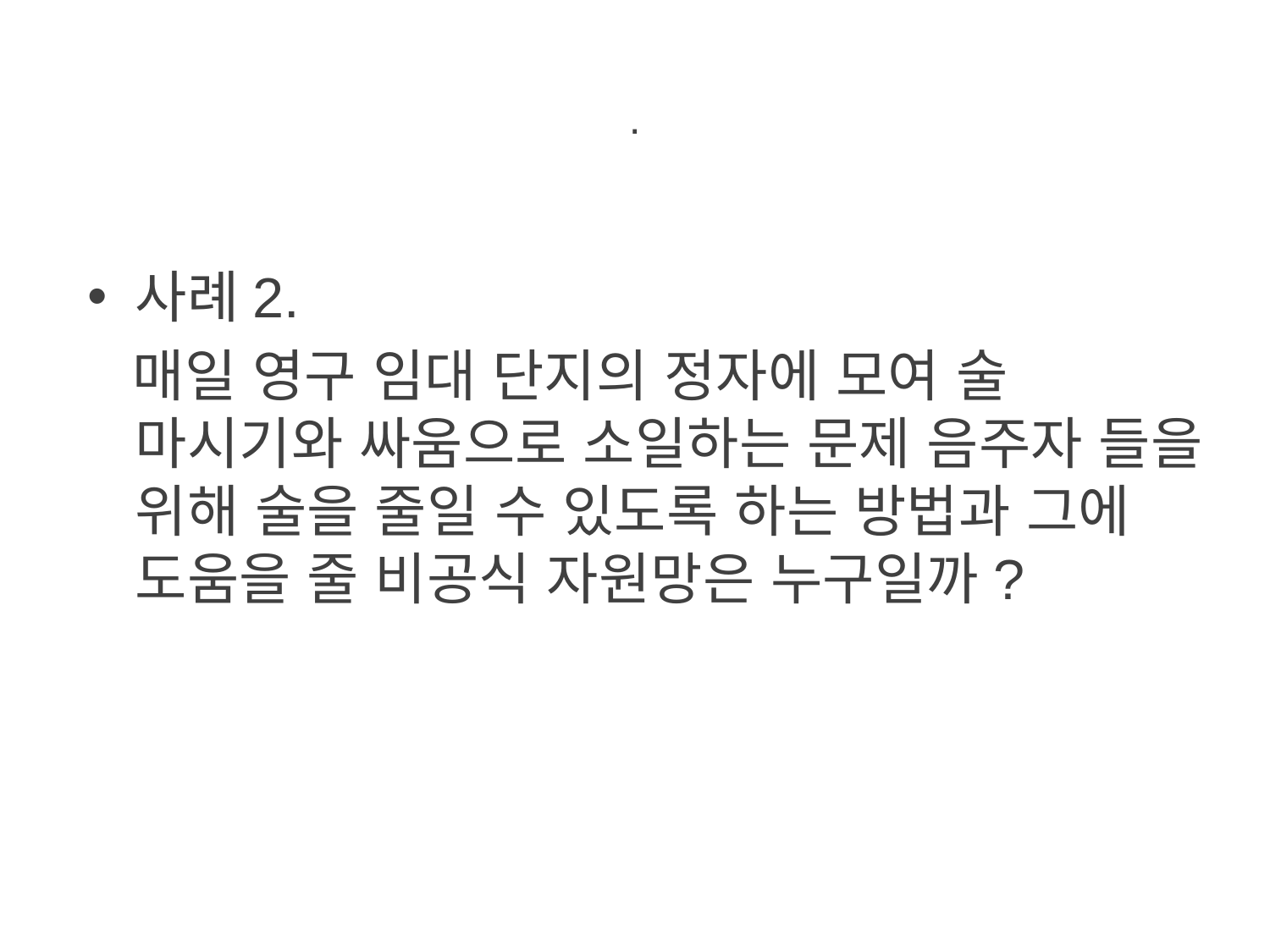

# .

사례2.
  매일 영구 임대 단지의 정자에 모여 술 마시기와 싸움으로 소일하는 문제 음주자 들을 위해 술을 줄일 수 있도록 하는 방법과 그에 도움을 줄 비공식 자원망은 누구일까?